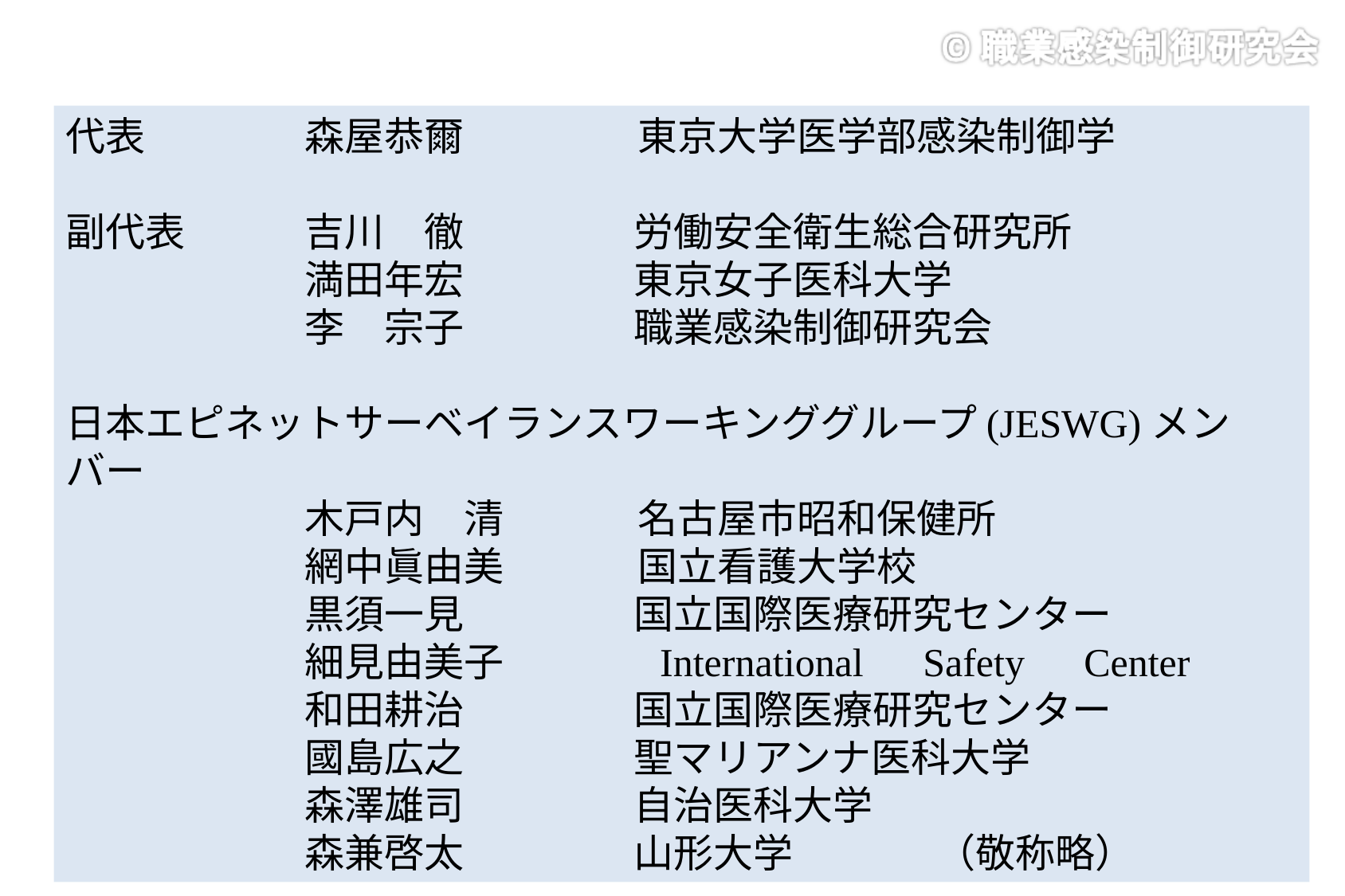

代表		森屋恭爾　               東京大学医学部感染制御学

副代表	吉川　徹                   労働安全衛生総合研究所
		満田年宏                   東京女子医科大学
		李　宗子                   職業感染制御研究会

日本エピネットサーベイランスワーキンググループ(JESWG)メンバー
		木戸内　清               名古屋市昭和保健所
		網中眞由美               国立看護大学校
		黒須一見                   国立国際医療研究センター
		細見由美子  	　　   International　Safety　Center
		和田耕治                   国立国際医療研究センター
		國島広之                   聖マリアンナ医科大学
		森澤雄司                   自治医科大学
		森兼啓太                   山形大学                （敬称略）